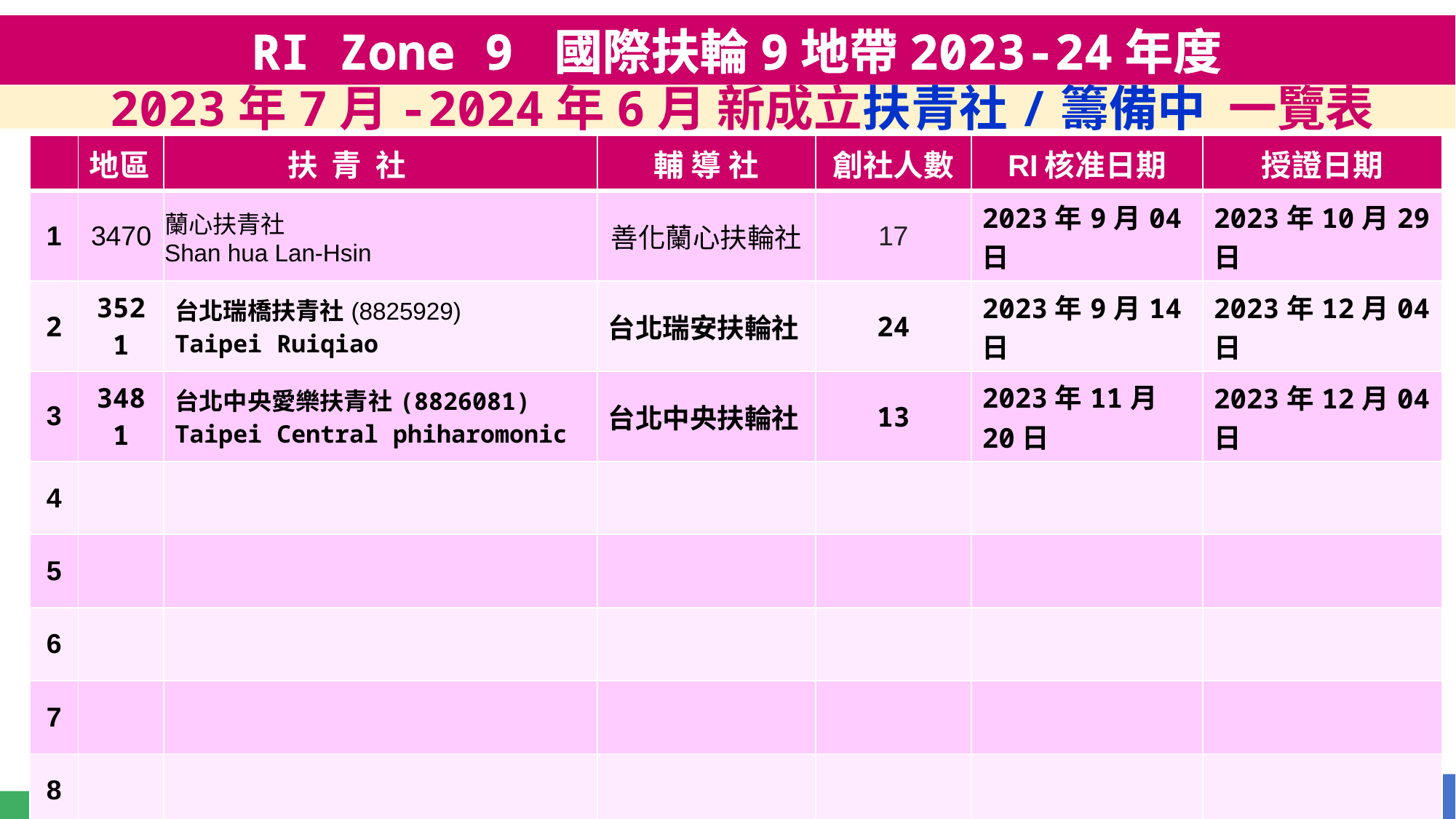

RI Zone 9 國際扶輪9地帶2023-24年度
 2023年7月-2024年6月 新成立扶青社/籌備中  一覽表
|  | 地區 | 扶 青 社 | 輔 導 社 | 創社人數 | RI核准日期 | 授證日期 |
| --- | --- | --- | --- | --- | --- | --- |
| 1 | 3470 | 蘭心扶青社 Shan hua Lan-Hsin | 善化蘭心扶輪社 | 17 | 2023年9月04日 | 2023年10月29日 |
| 2 | 3521 | 台北瑞橋扶青社(8825929) Taipei Ruiqiao | 台北瑞安扶輪社 | 24 | 2023年9月14日 | 2023年12月04日 |
| 3 | 3481 | 台北中央愛樂扶青社(8826081) Taipei Central phiharomonic | 台北中央扶輪社 | 13 | 2023年11月20日 | 2023年12月04日 |
| 4 |  |  |  |  |  |  |
| 5 |  |  |  |  |  |  |
| 6 |  |  |  |  |  |  |
| 7 |  |  |  |  |  |  |
| 8 |  |  |  |  |  |  |